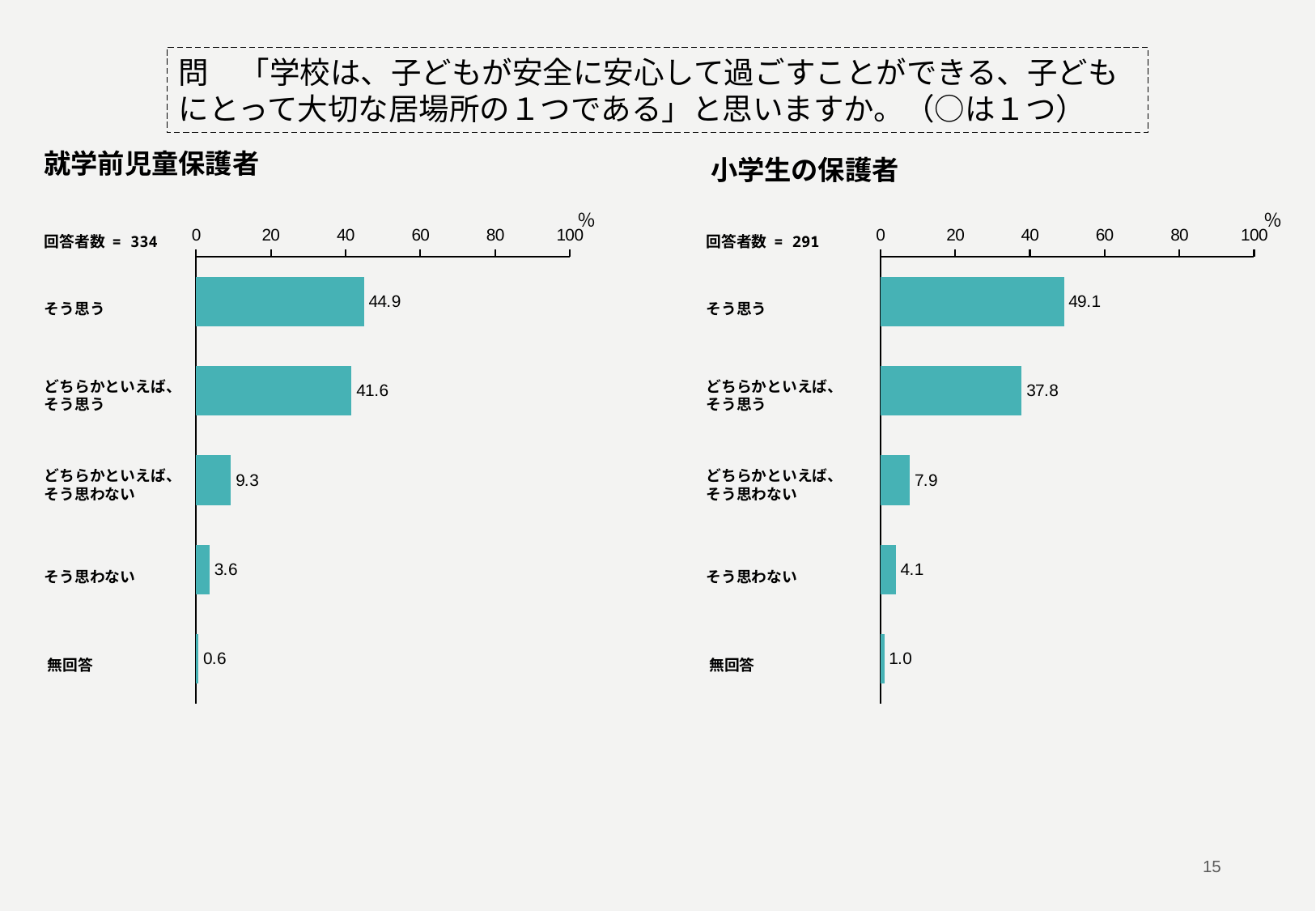

問　「学校は、子どもが安全に安心して過ごすことができる、子どもにとって大切な居場所の１つである」と思いますか。（○は１つ）
就学前児童保護者
小学生の保護者
％
％
回答者数 = 334
そう思う
どちらかといえば、
そう思う
どちらかといえば、
そう思わない
そう思わない
無回答

### Chart

| Category | 　 |
|---|---|
| そう思う | 44.9 |
| どちらかといえば、そう思う | 41.6 |
| どちらかといえば、そう思わない | 9.3 |
| そう思わない | 3.6 |
| 無回答 | 0.6 |
回答者数 = 291
そう思う
どちらかといえば、
そう思う
どちらかといえば、
そう思わない
そう思わない
無回答

### Chart

| Category | 　 |
|---|---|
| そう思う | 49.1 |
| どちらかといえば、そう思う | 37.8 |
| どちらかといえば、そう思わない | 7.9 |
| そう思わない | 4.1 |
| 無回答 | 1.0 |
15